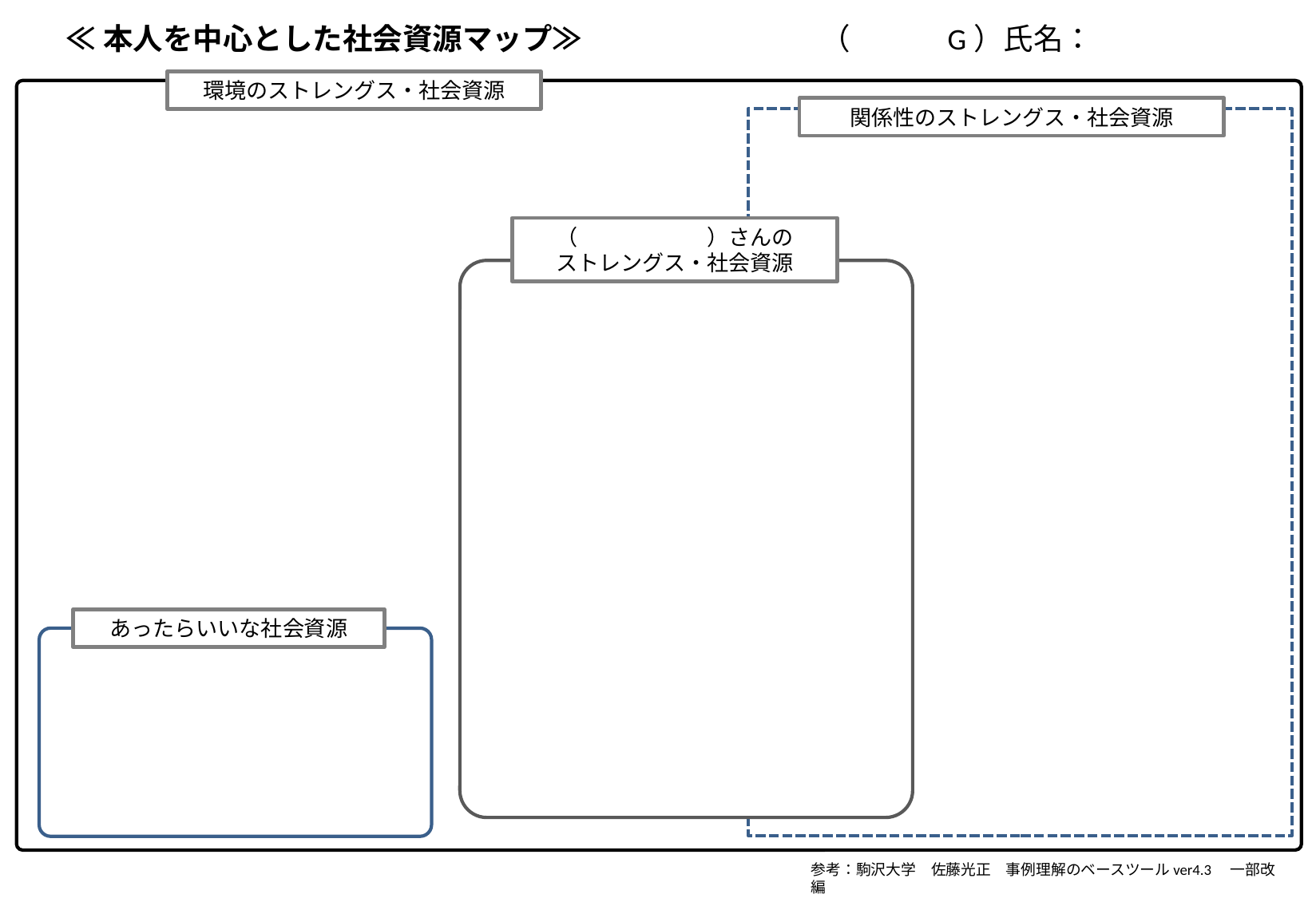

≪本人を中心とした社会資源マップ≫
（　　　G）氏名：
環境のストレングス・社会資源

関係性のストレングス・社会資源

（　　　　　　）さんの
ストレングス・社会資源

あったらいいな社会資源

参考：駒沢大学　佐藤光正　事例理解のベースツールver4.3　一部改編